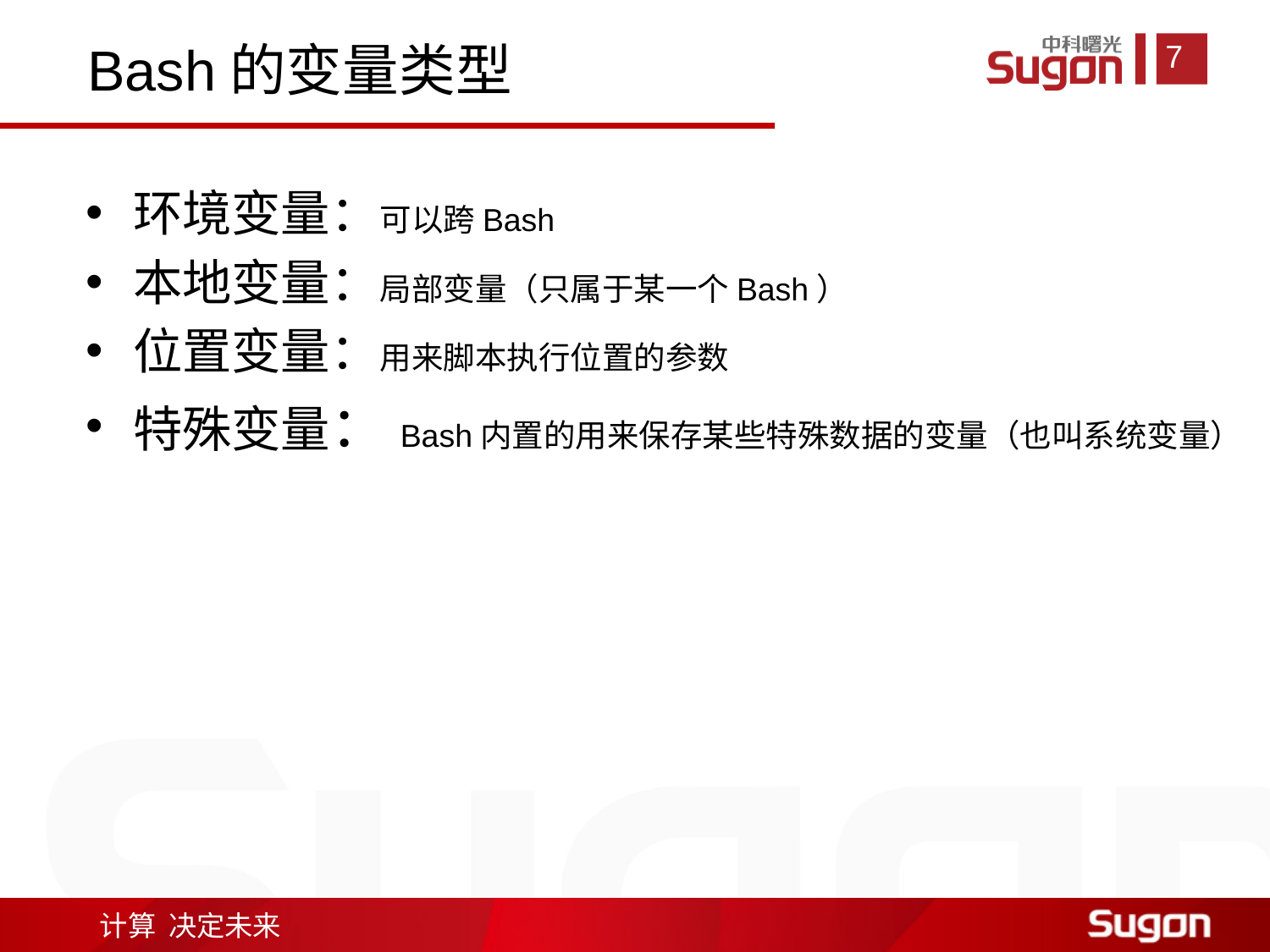

Bash的变量类型
环境变量：可以跨Bash
本地变量：局部变量（只属于某一个Bash）
位置变量：用来脚本执行位置的参数
特殊变量：Bash内置的用来保存某些特殊数据的变量（也叫系统变量）